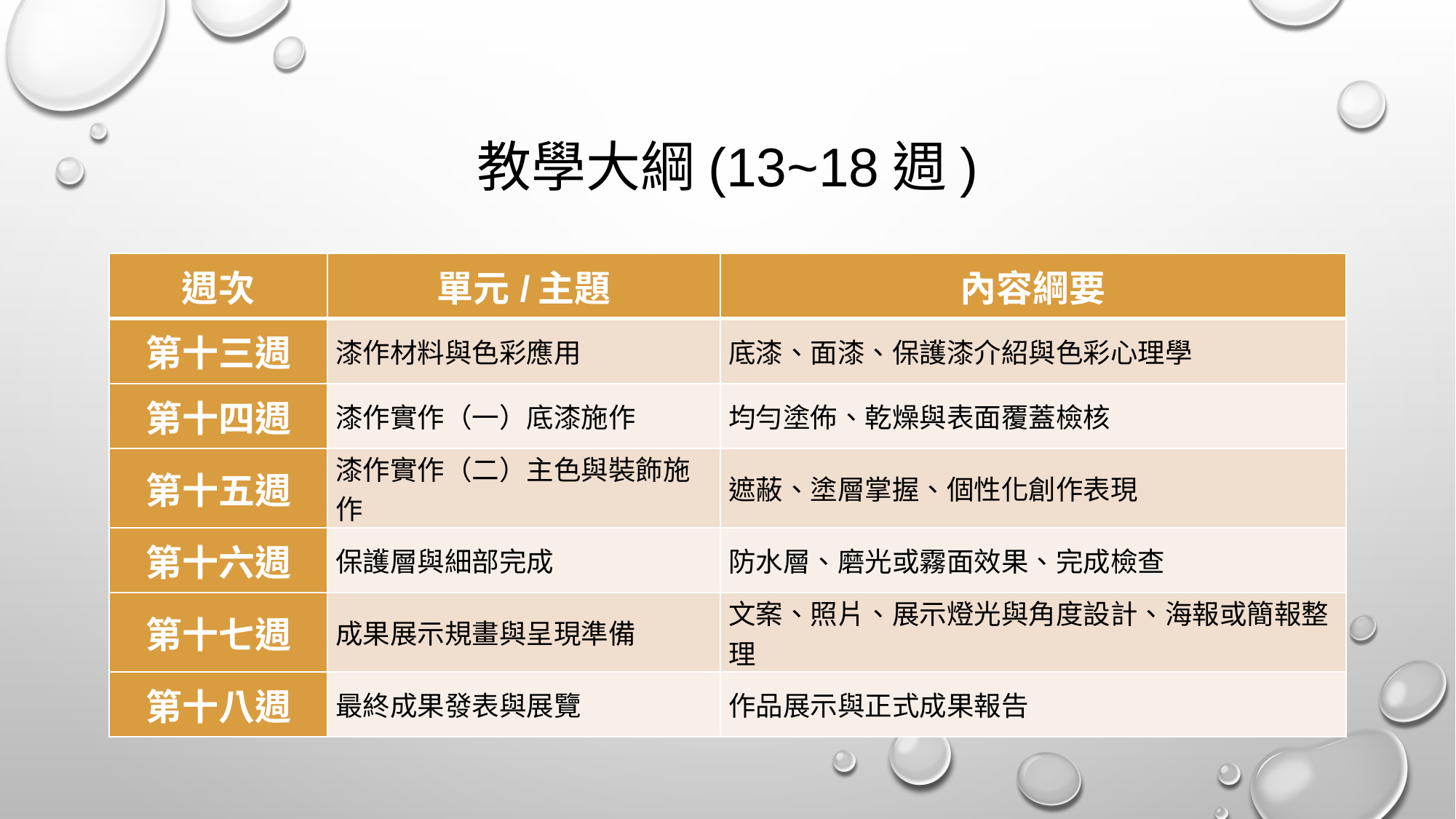

# 教學大綱(13~18週)
| 週次 | 單元/主題 | 內容綱要 |
| --- | --- | --- |
| 第十三週 | 漆作材料與色彩應用 | 底漆、面漆、保護漆介紹與色彩心理學 |
| 第十四週 | 漆作實作（一）底漆施作 | 均勻塗佈、乾燥與表面覆蓋檢核 |
| 第十五週 | 漆作實作（二）主色與裝飾施作 | 遮蔽、塗層掌握、個性化創作表現 |
| 第十六週 | 保護層與細部完成 | 防水層、磨光或霧面效果、完成檢查 |
| 第十七週 | 成果展示規畫與呈現準備 | 文案、照片、展示燈光與角度設計、海報或簡報整理 |
| 第十八週 | 最終成果發表與展覽 | 作品展示與正式成果報告 |